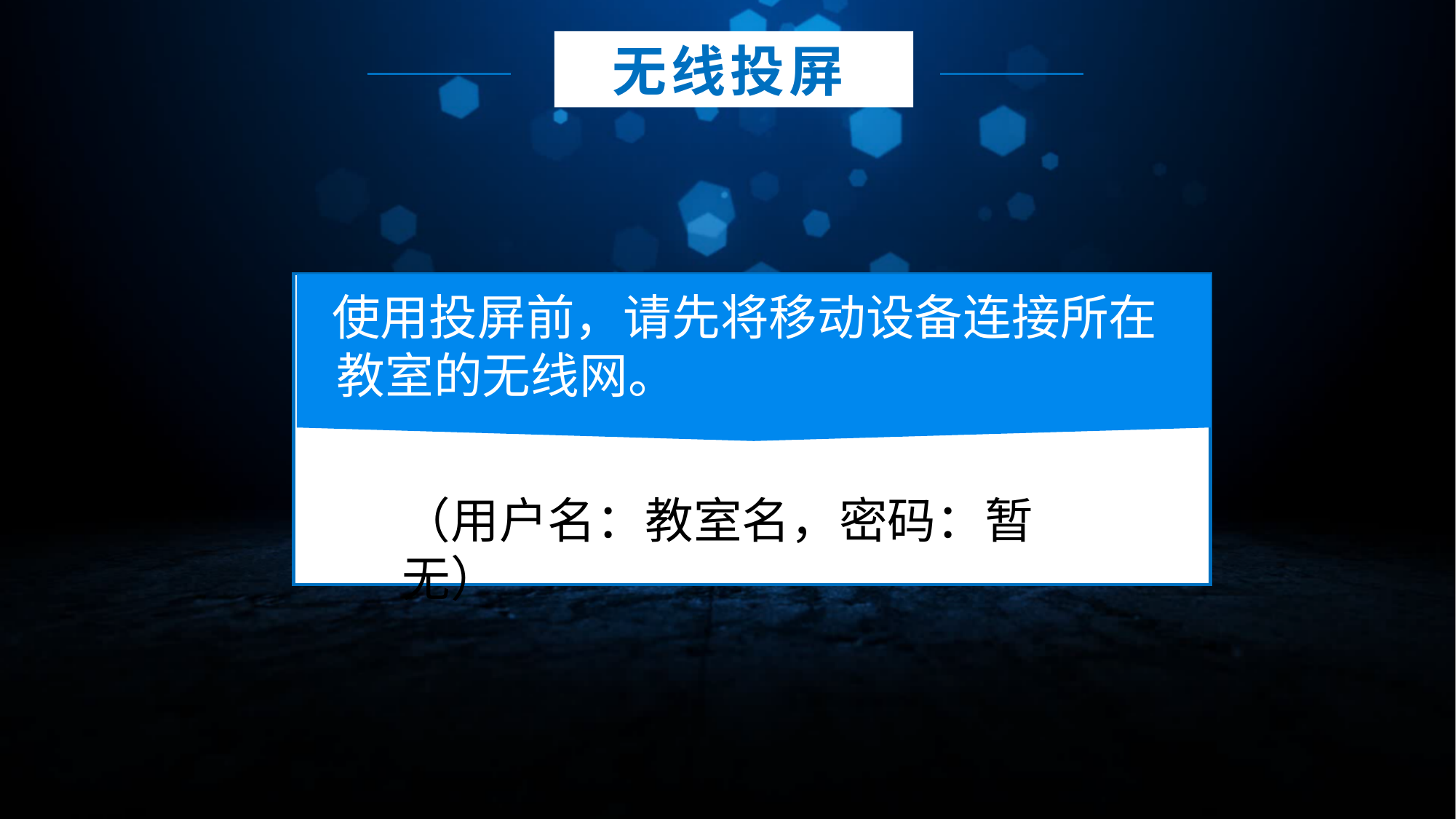

无线投屏

 使用投屏前，请先将移动设备连接所在      教室的无线网。

（用户名：教室名，密码：暂无）